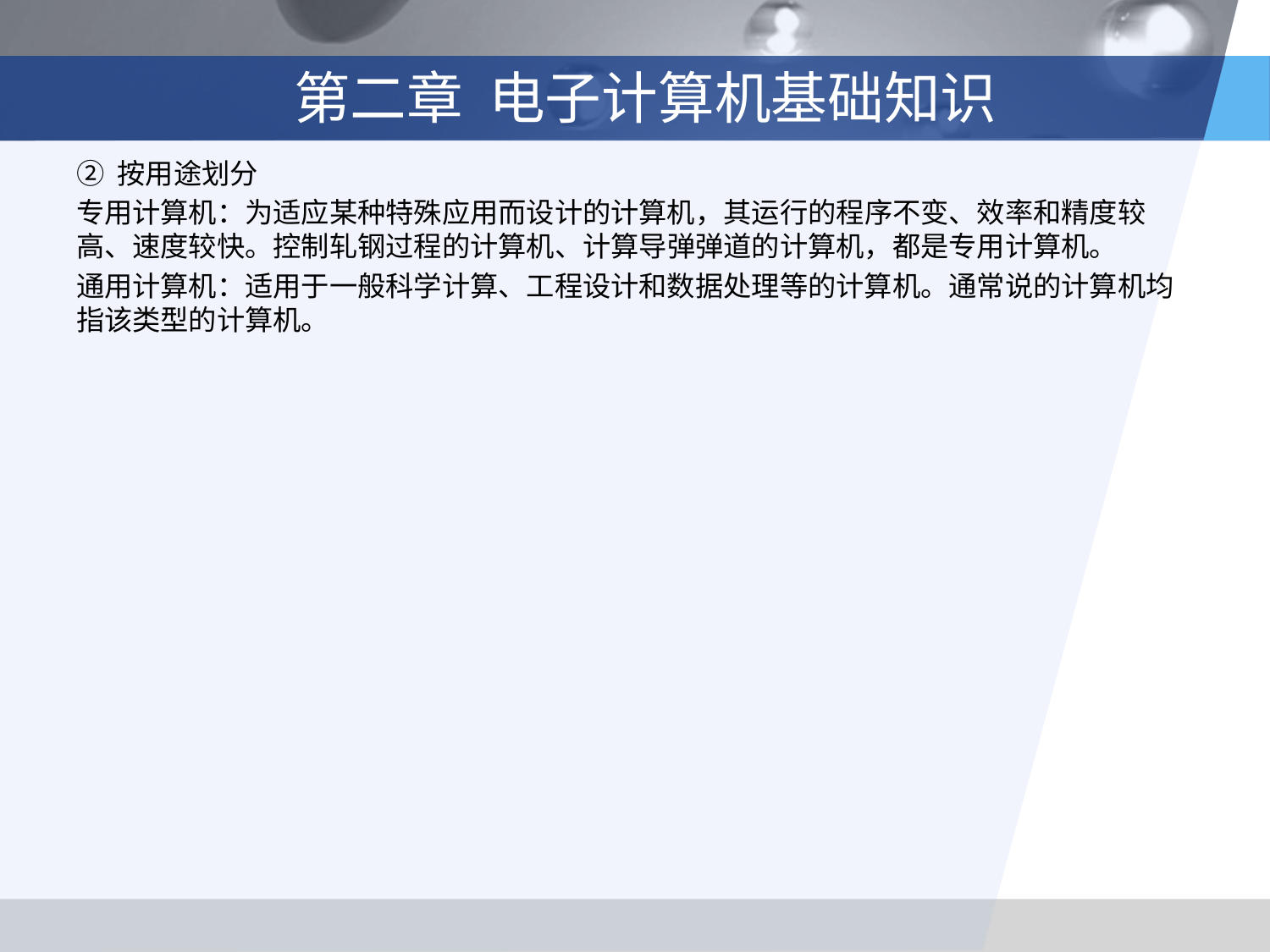

# 第二章  电子计算机基础知识
② 按用途划分
专用计算机：为适应某种特殊应用而设计的计算机，其运行的程序不变、效率和精度较高、速度较快。控制轧钢过程的计算机、计算导弹弹道的计算机，都是专用计算机。
通用计算机：适用于一般科学计算、工程设计和数据处理等的计算机。通常说的计算机均指该类型的计算机。